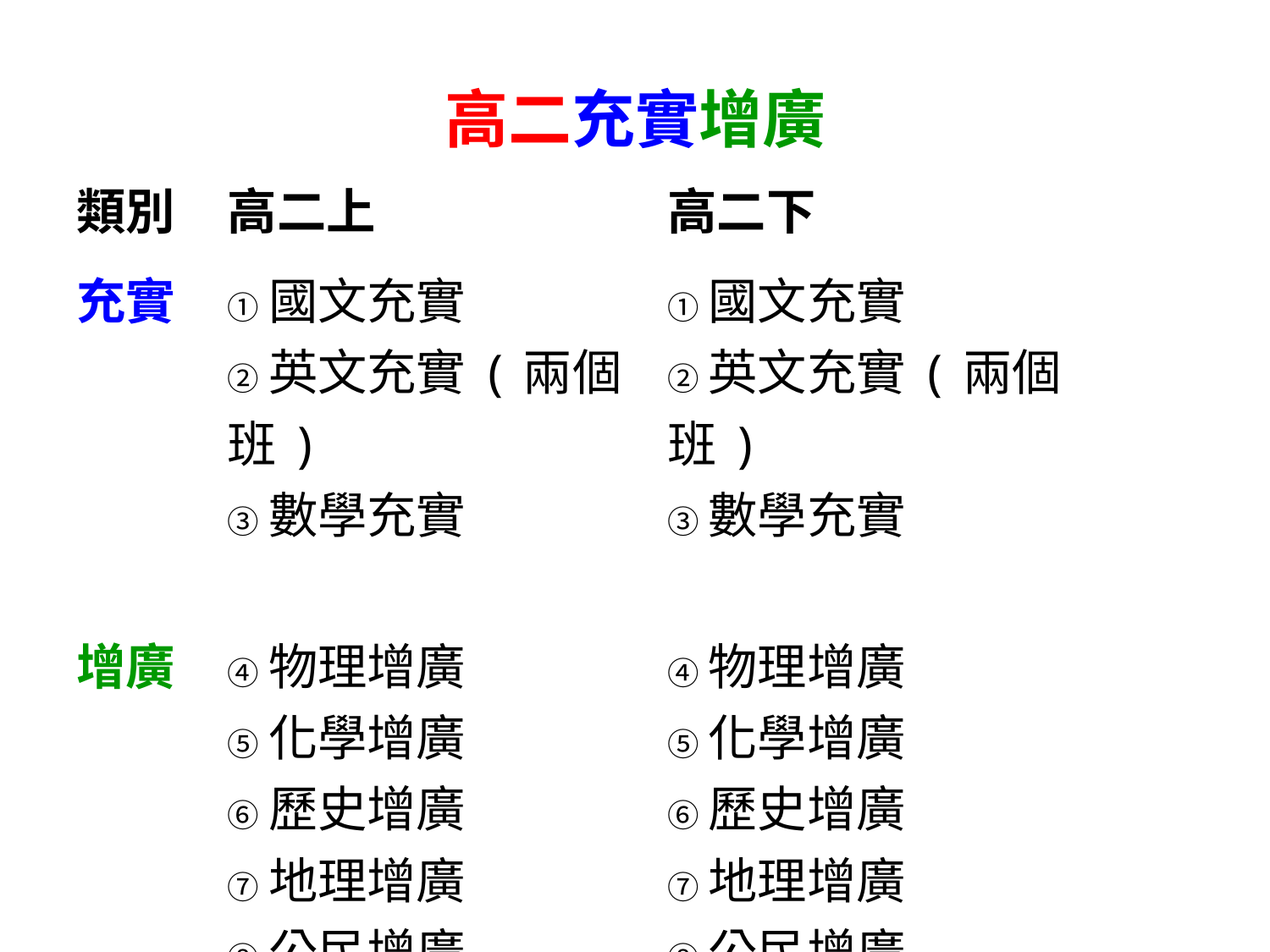

# 高二充實增廣
| 類別 | 高二上 | 高二下 |
| --- | --- | --- |
| 充實 | ①國文充實 ②英文充實(兩個班) ③數學充實 | ①國文充實 ②英文充實(兩個班) ③數學充實 |
| 增廣 | ④物理增廣 ⑤化學增廣 ⑥歷史增廣 ⑦地理增廣 ⑧公民增廣 | ④物理增廣 ⑤化學增廣 ⑥歷史增廣 ⑦地理增廣 ⑧公民增廣 |